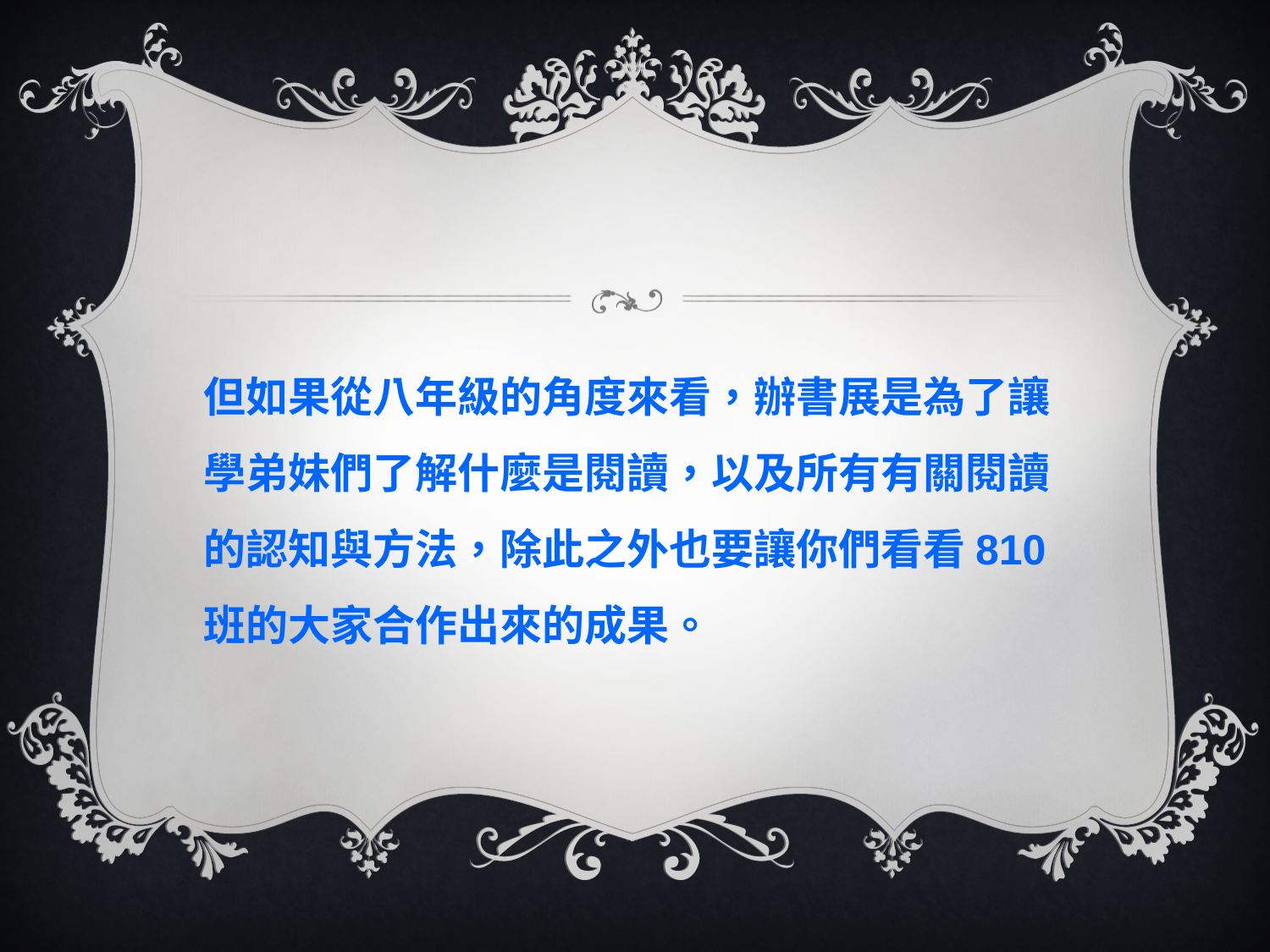

但如果從八年級的角度來看，辦書展是為了讓學弟妹們了解什麼是閱讀，以及所有有關閱讀的認知與方法，除此之外也要讓你們看看810班的大家合作出來的成果。